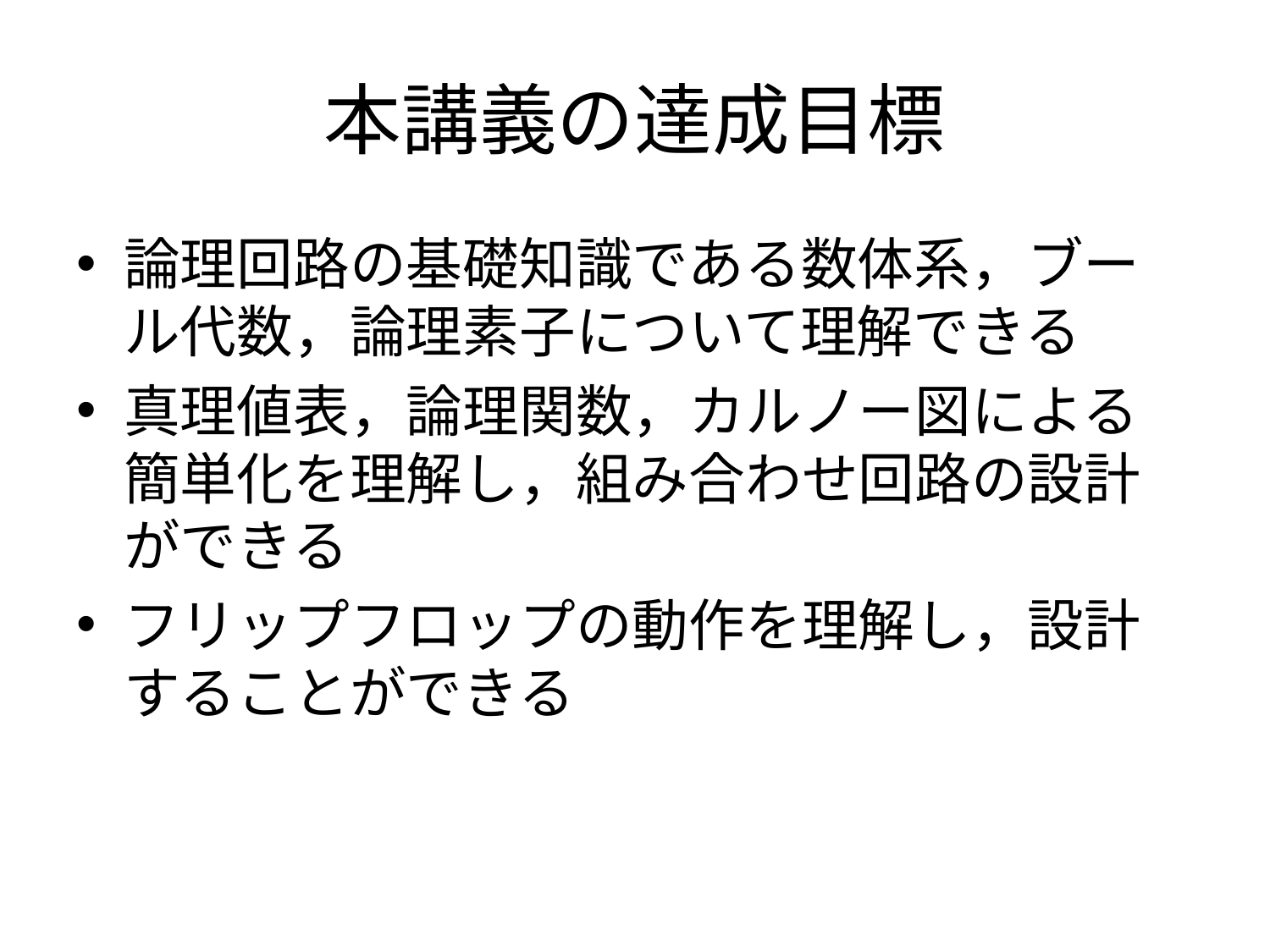

# 本講義の達成目標
論理回路の基礎知識である数体系，ブール代数，論理素子について理解できる
真理値表，論理関数，カルノー図による簡単化を理解し，組み合わせ回路の設計ができる
フリップフロップの動作を理解し，設計することができる